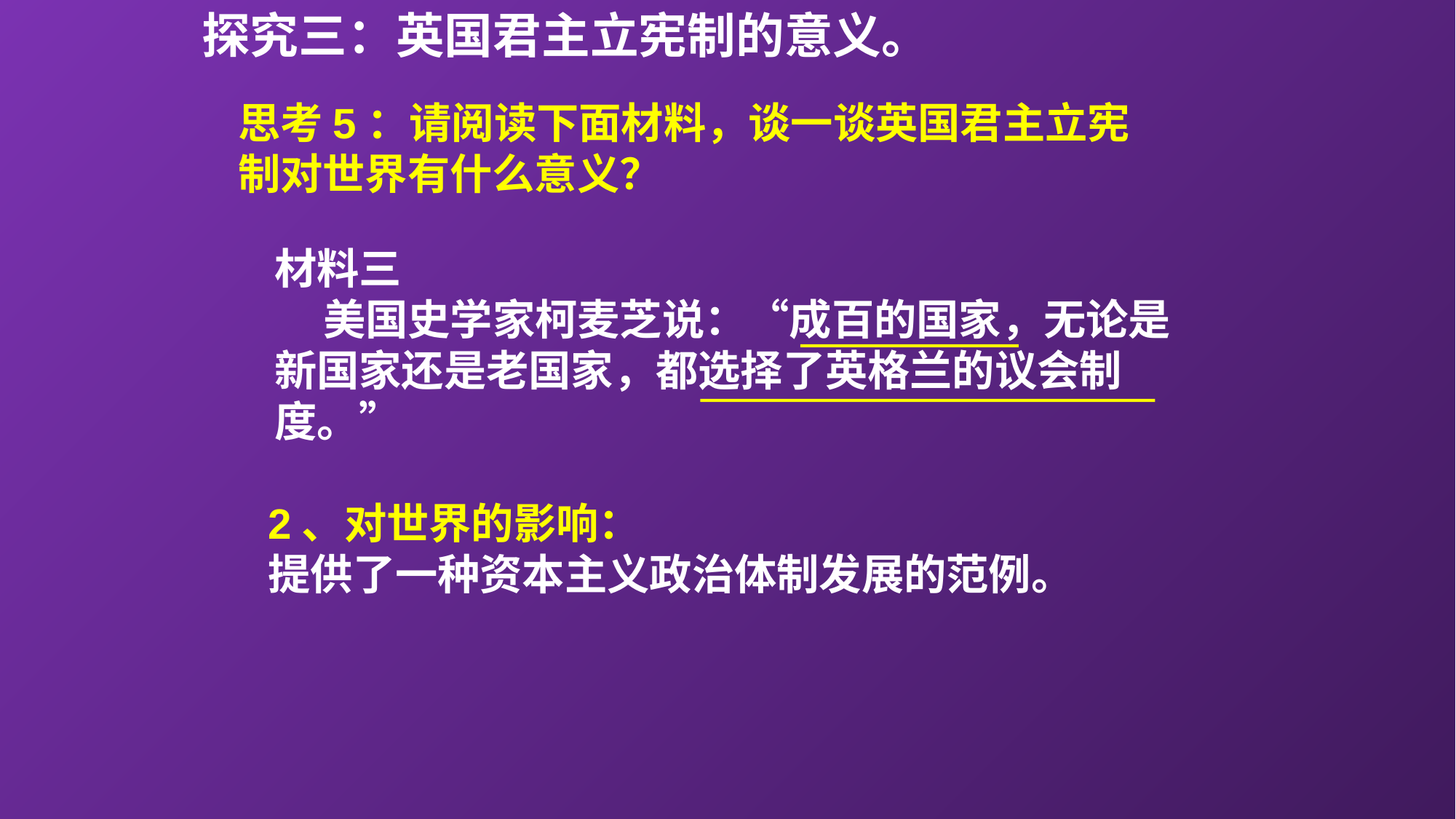

探究三：英国君主立宪制的意义。
思考5：请阅读下面材料，谈一谈英国君主立宪制对世界有什么意义？
材料三
    美国史学家柯麦芝说：“成百的国家，无论是新国家还是老国家，都选择了英格兰的议会制度。”

2、对世界的影响：
提供了一种资本主义政治体制发展的范例。